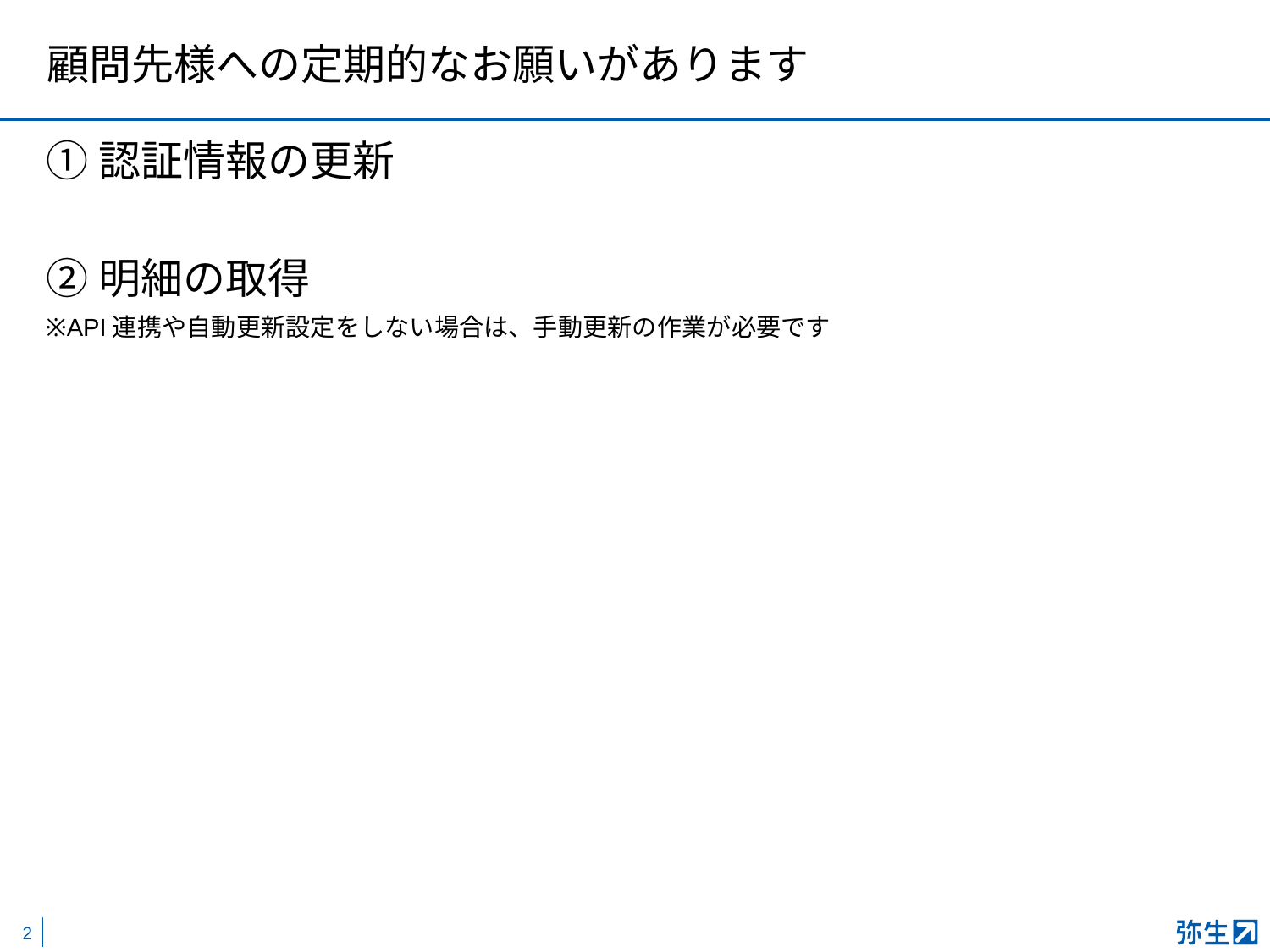

# 顧問先様への定期的なお願いがあります
①認証情報の更新

②明細の取得
※API連携や自動更新設定をしない場合は、手動更新の作業が必要です
2